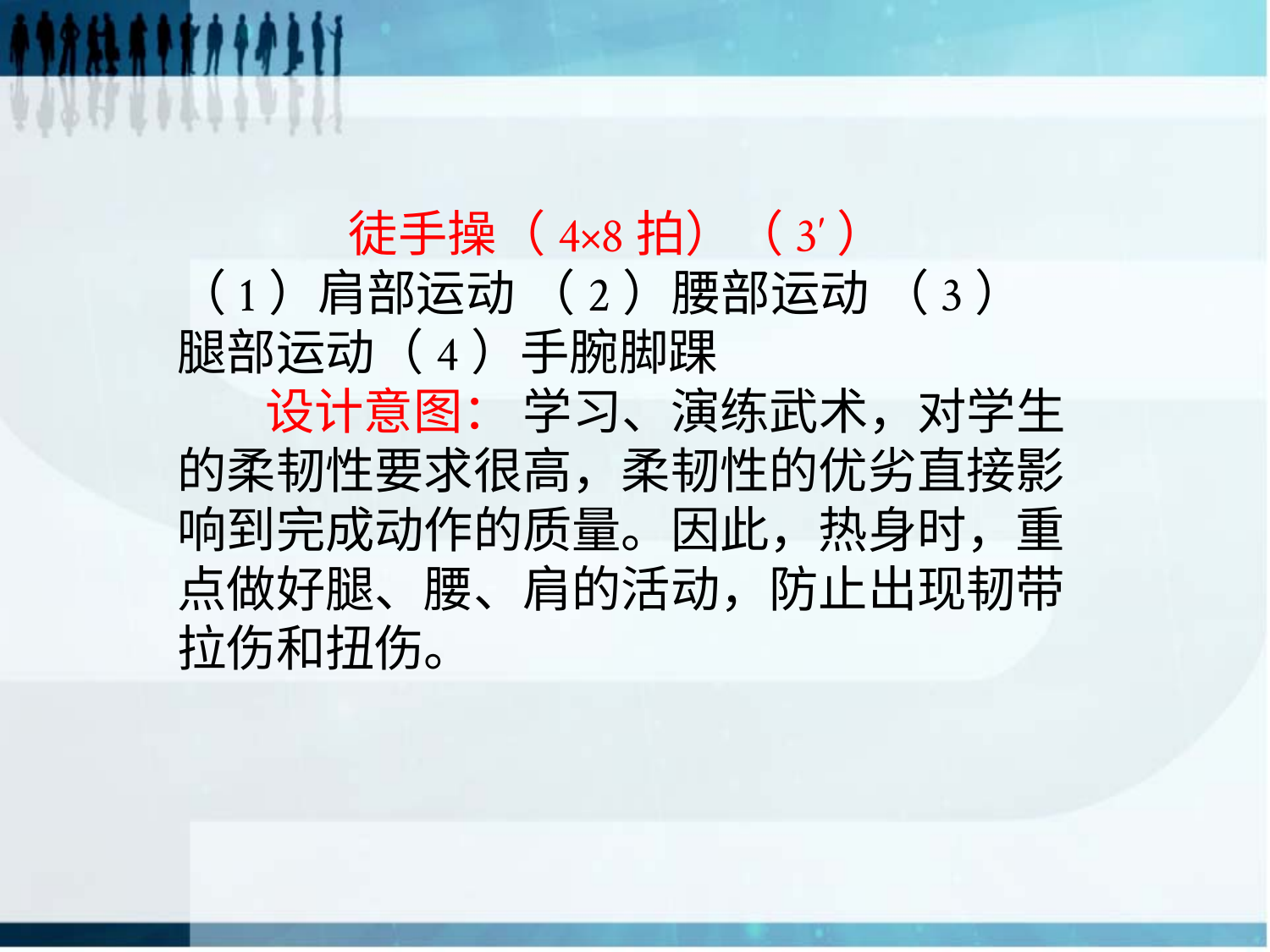

徒手操（4×8拍）（3′）
（1）肩部运动 （2）腰部运动 （3）腿部运动（4）手腕脚踝
        设计意图： 学习、演练武术，对学生的柔韧性要求很高，柔韧性的优劣直接影响到完成动作的质量。因此，热身时，重点做好腿、腰、肩的活动，防止出现韧带拉伤和扭伤。